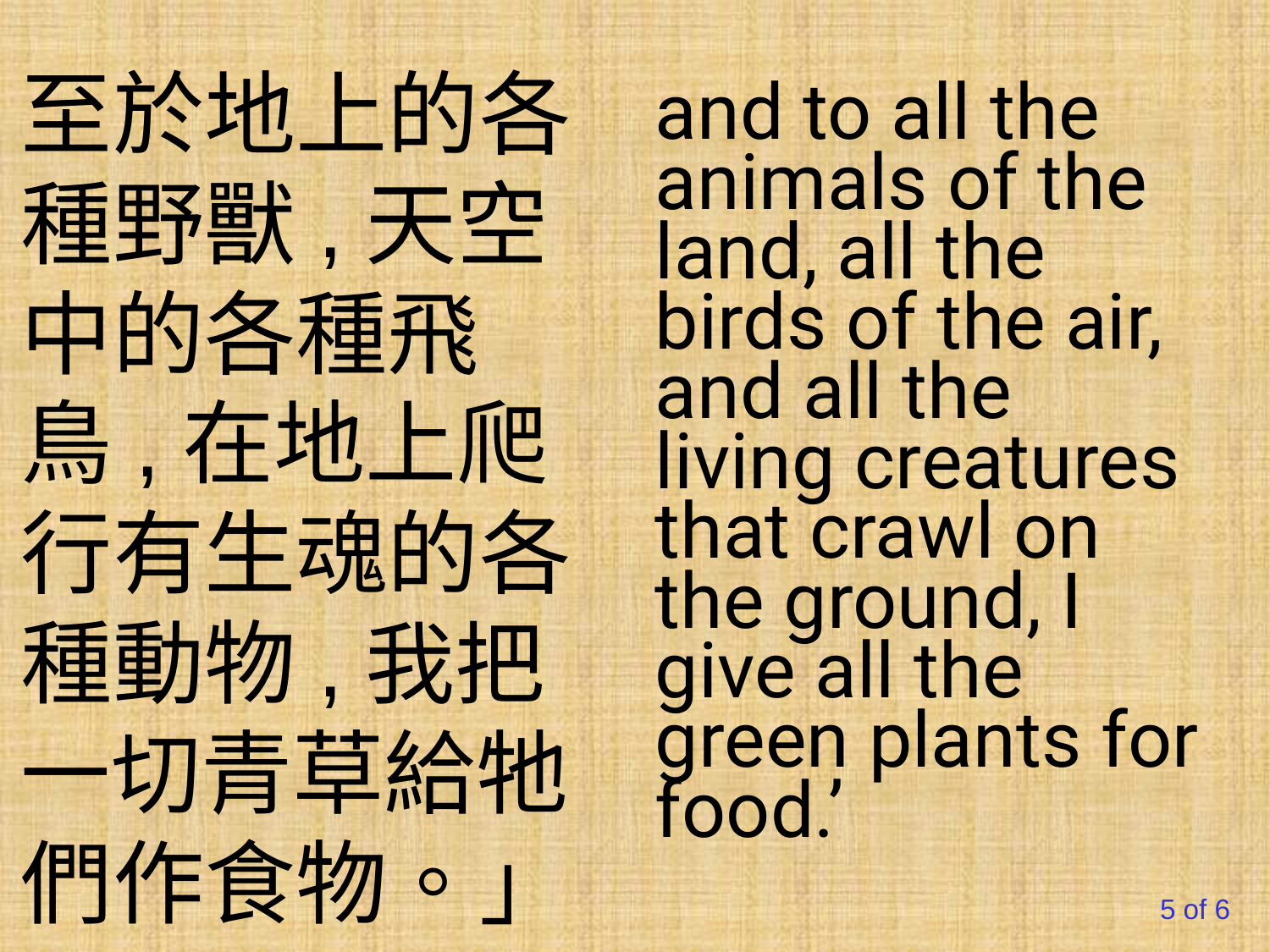

至於地上的各種野獸,天空中的各種飛鳥,在地上爬行有生魂的各種動物,我把一切青草給牠們作食物。」
and to all the animals of the land, all the birds of the air, and all the living creatures that crawl on the ground, I give all the green plants for food.’
5 of 6